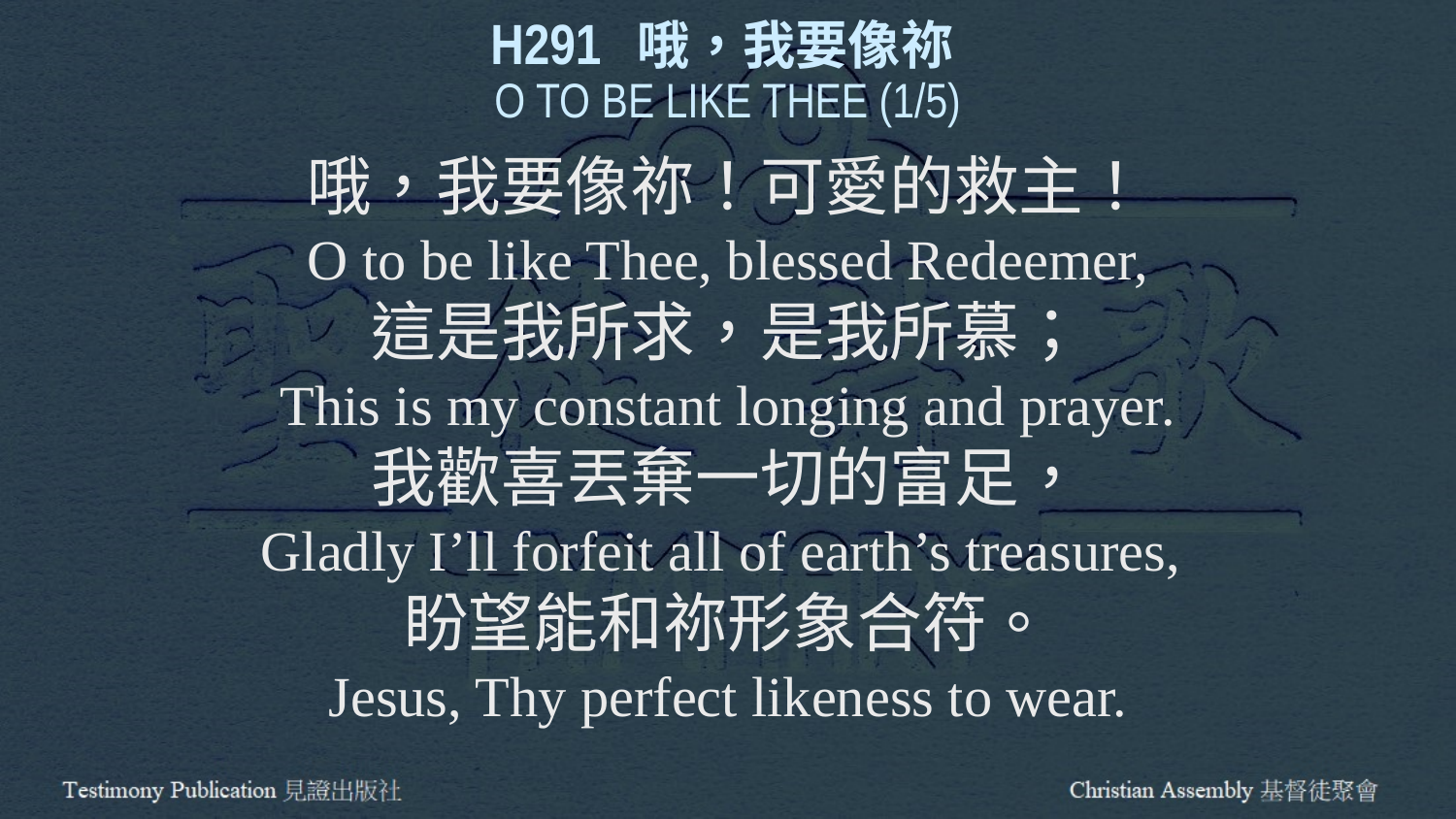

H291  哦，我要像祢
O TO BE LIKE THEE (1/5)
哦，我要像祢！可愛的救主！
O to be like Thee, blessed Redeemer,
這是我所求，是我所慕；
This is my constant longing and prayer.
我歡喜丟棄一切的富足，
Gladly I’ll forfeit all of earth’s treasures,
盼望能和祢形象合符。
Jesus, Thy perfect likeness to wear.